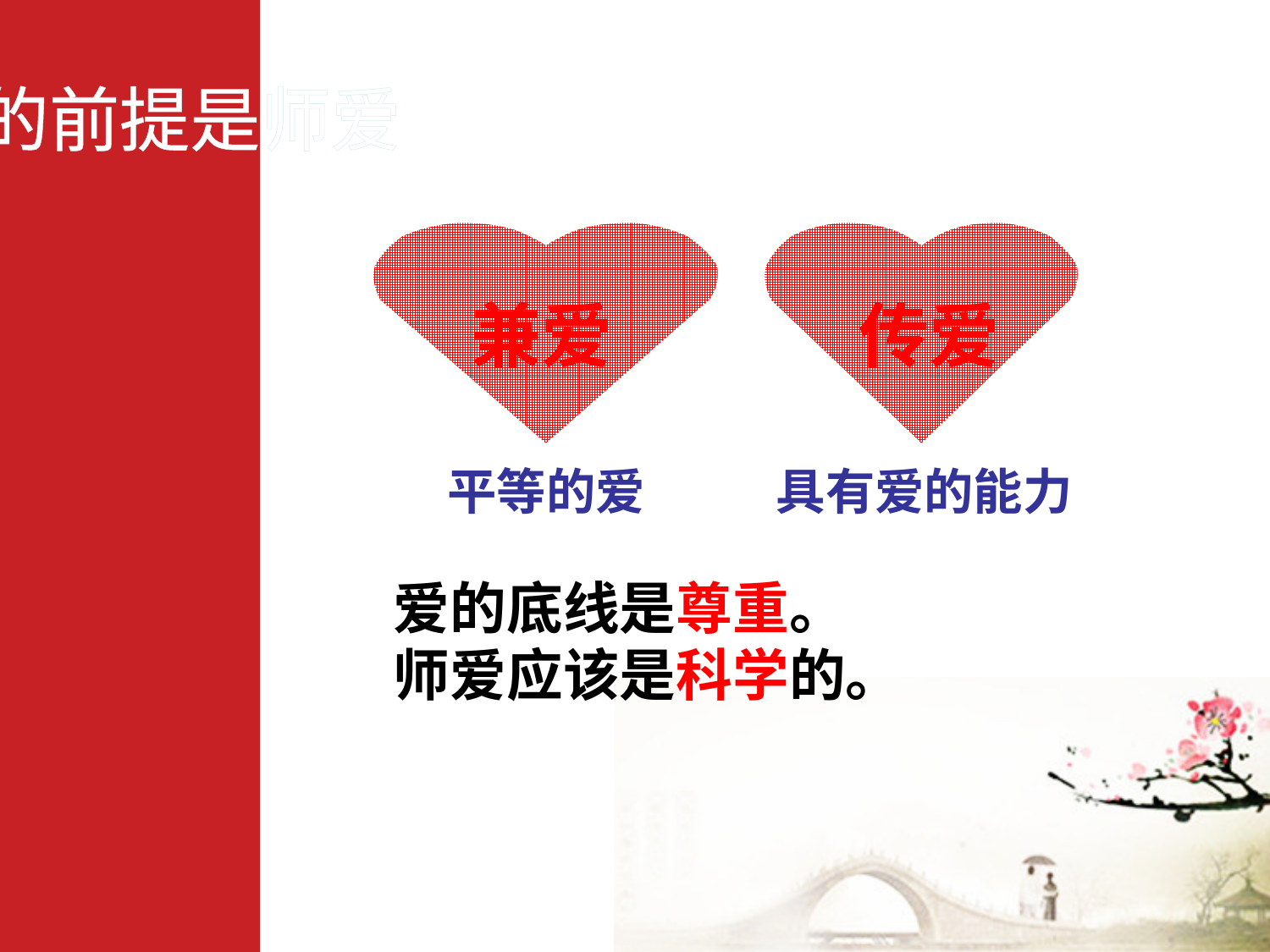

师德的前提是师爱
兼爱
  传爱

平等的爱
具有爱的能力
爱的底线是尊重。
师爱应该是科学的。